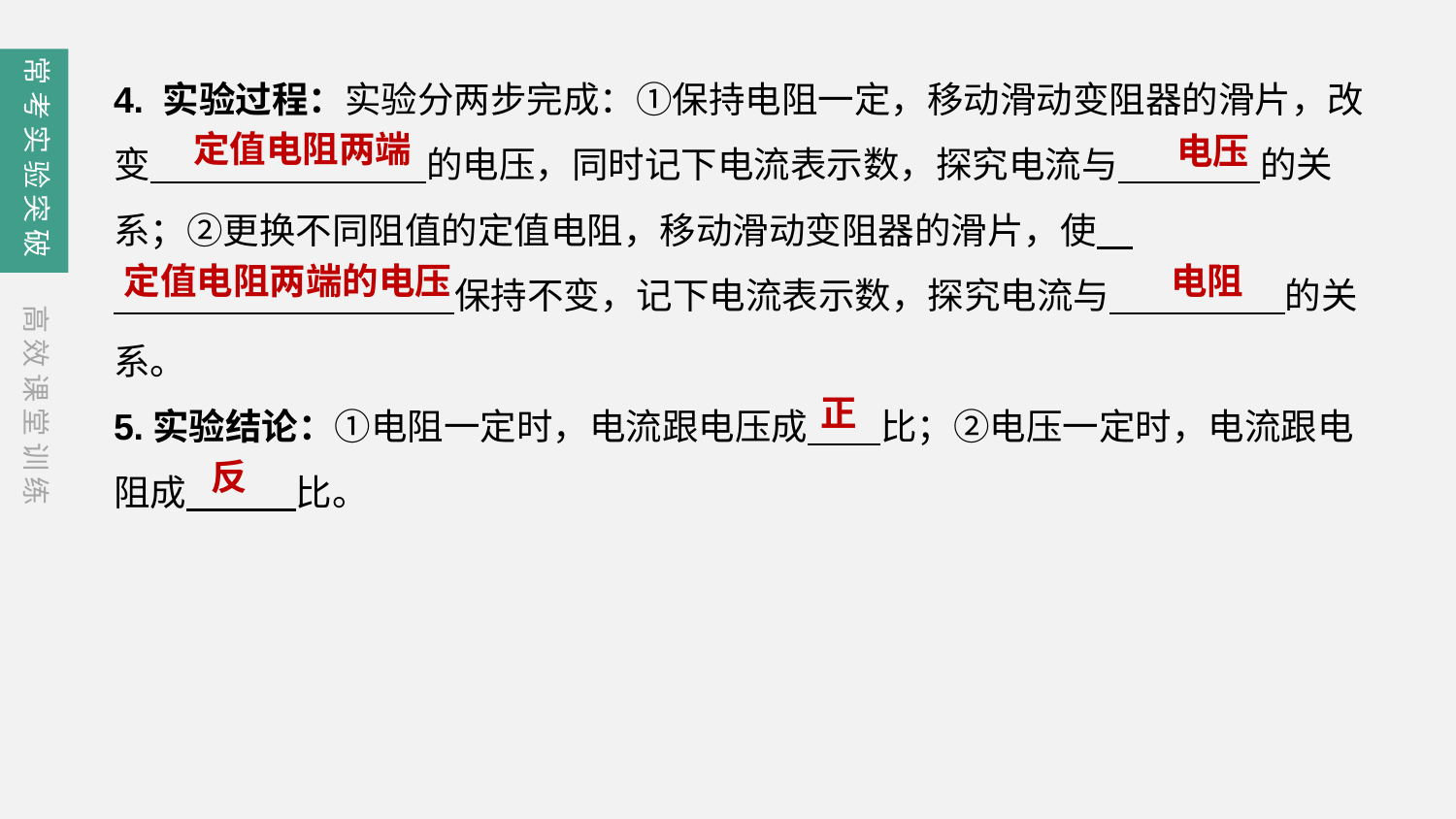

常考实验突破

4. 实验过程：实验分两步完成：①保持电阻一定，移动滑动变阻器的滑片，改变　　　　　       　的电压，同时记下电流表示数，探究电流与　　　    的关系；②更换不同阻值的定值电阻，移动滑动变阻器的滑片，使
　　　　　　   　   　保持不变，记下电流表示数，探究电流与　　　        的关系。
5.实验结论：①电阻一定时，电流跟电压成　　比；②电压一定时，电流跟电阻成　　　比。
定值电阻两端
电压
定值电阻两端的电压
电阻
高效课堂训练
正
反